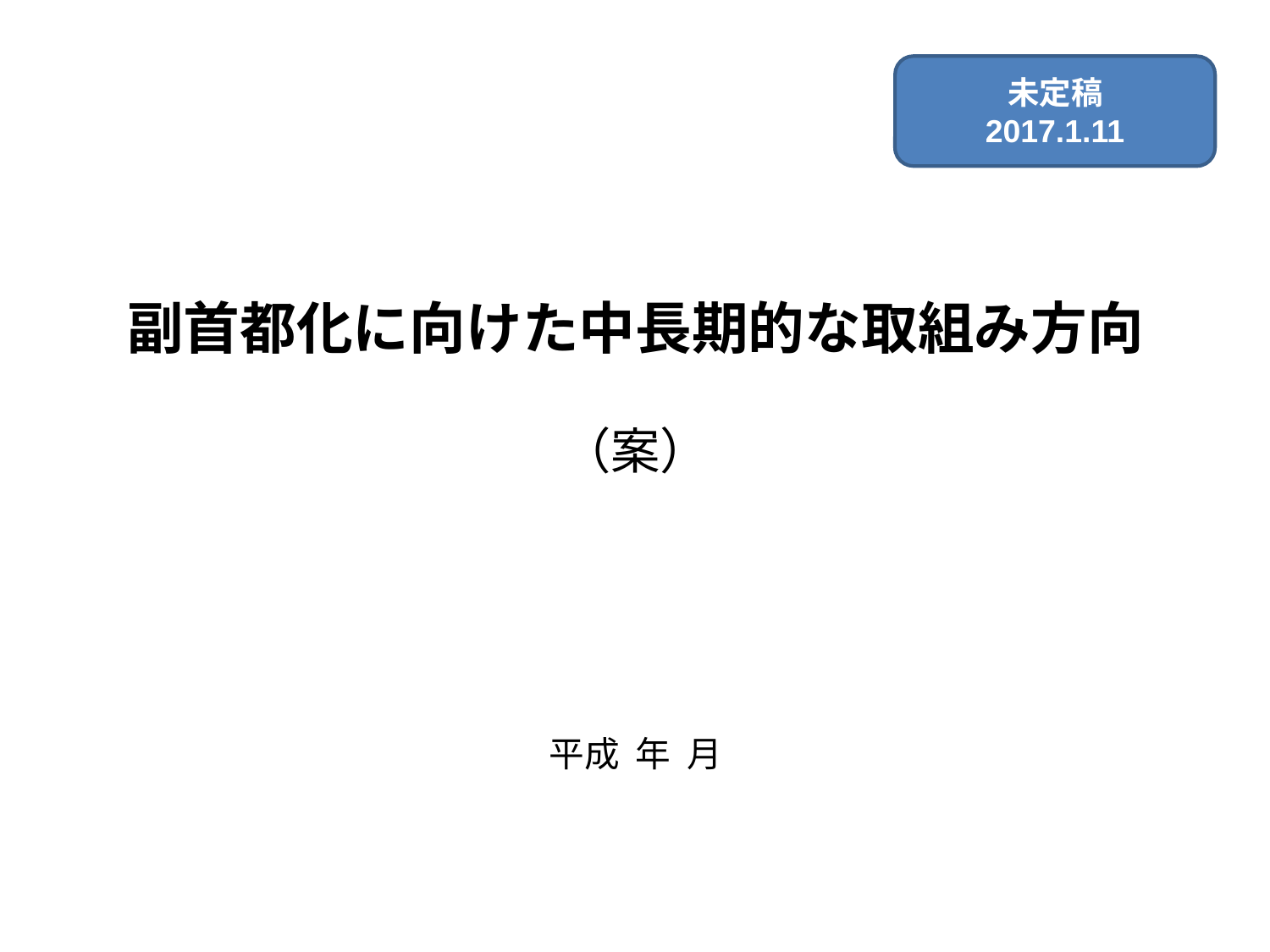

未定稿
2017.1.11
副首都化に向けた中長期的な取組み方向

（案）

平成  年  月